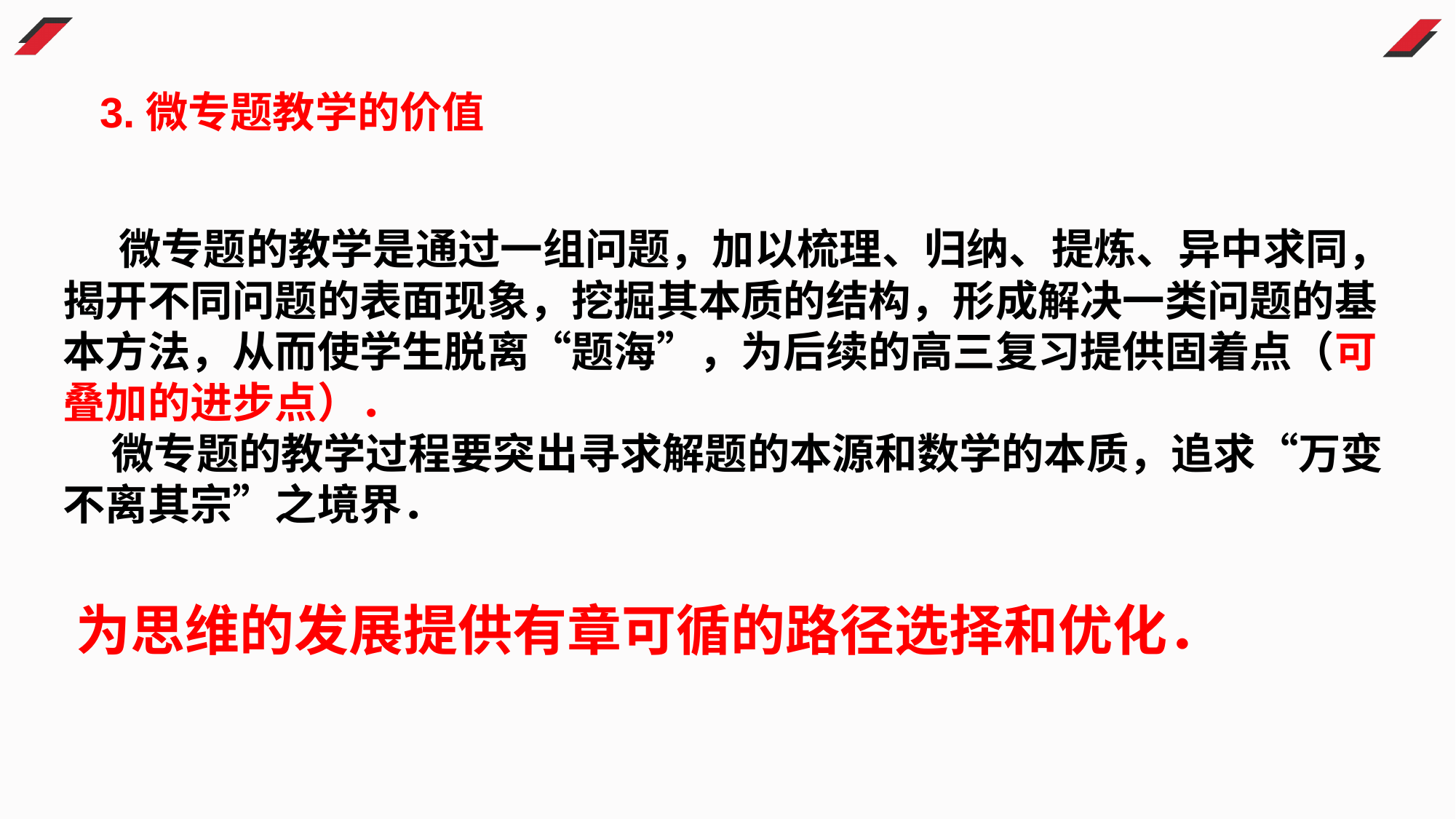

3.微专题教学的价值
    微专题的教学是通过一组问题，加以梳理、归纳、提炼、异中求同，揭开不同问题的表面现象，挖掘其本质的结构，形成解决一类问题的基本方法，从而使学生脱离“题海”，为后续的高三复习提供固着点（可叠加的进步点）．
    微专题的教学过程要突出寻求解题的本源和数学的本质，追求“万变不离其宗”之境界．
为思维的发展提供有章可循的路径选择和优化．